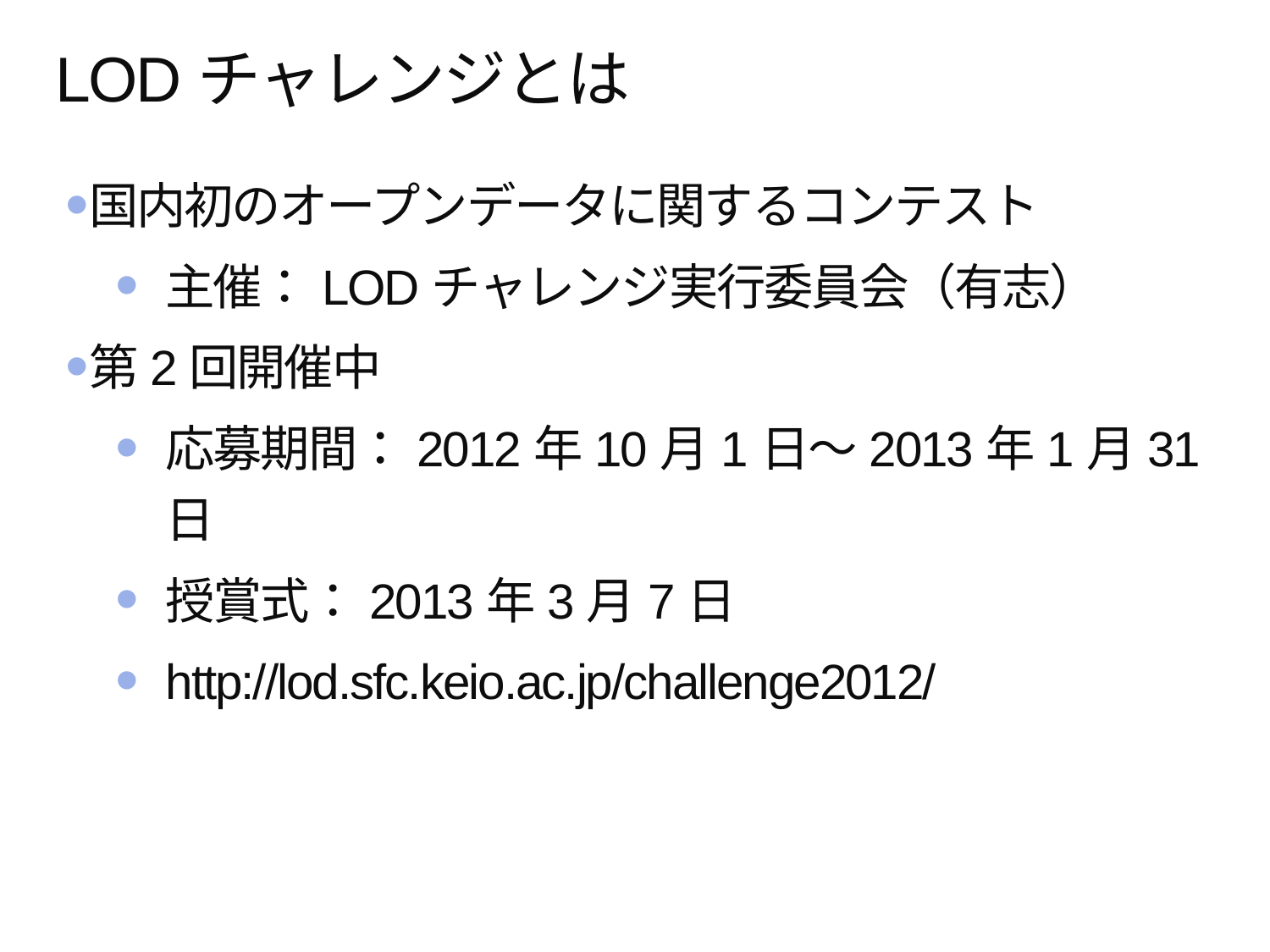

# LODチャレンジとは
国内初のオープンデータに関するコンテスト
主催：LODチャレンジ実行委員会（有志）
第2回開催中
応募期間：2012年10月1日〜2013年1月31日
授賞式：2013年3月7日
http://lod.sfc.keio.ac.jp/challenge2012/